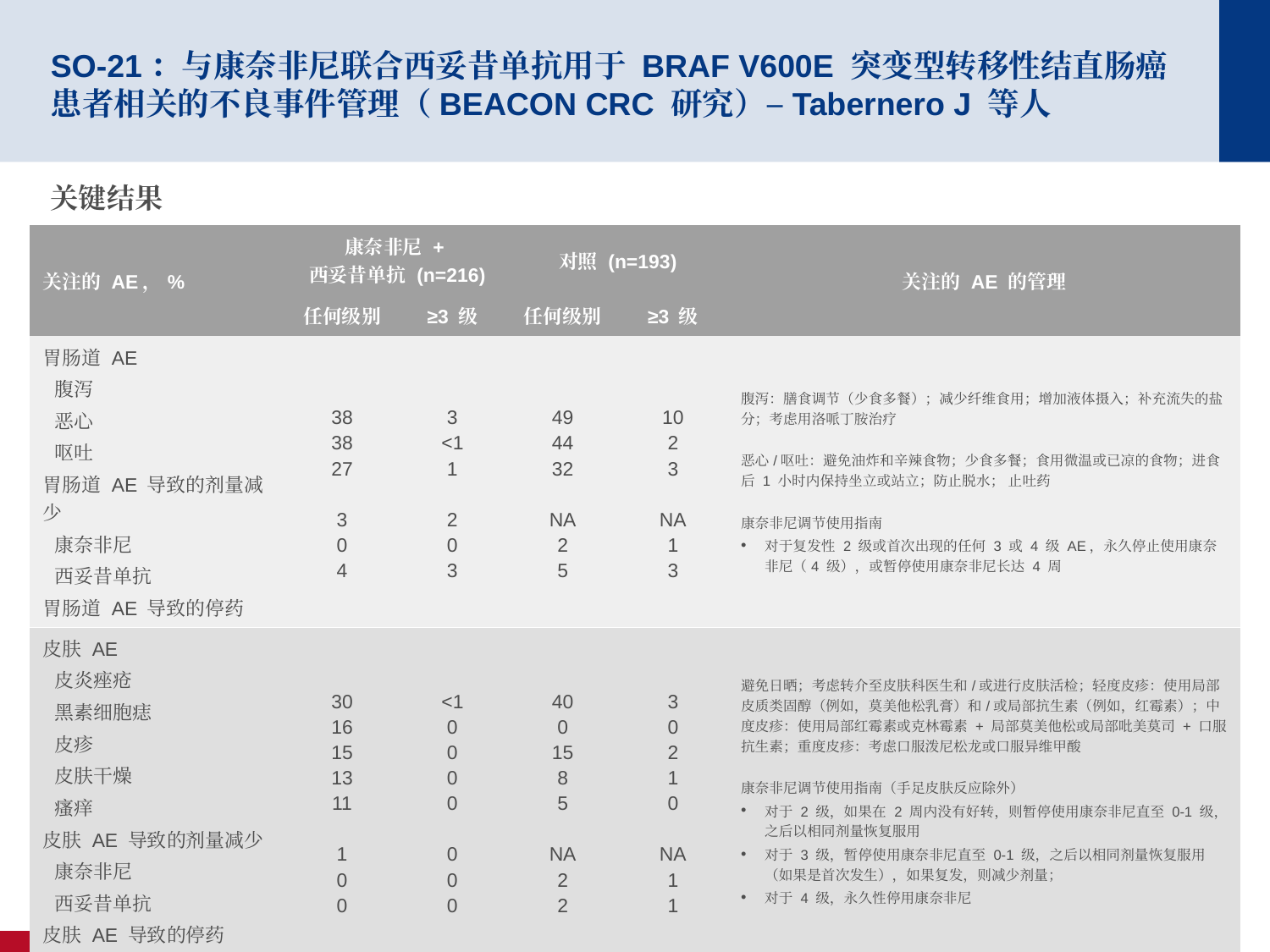

# SO-21：与康奈非尼联合西妥昔单抗用于 BRAF V600E 突变型转移性结直肠癌患者相关的不良事件管理（BEACON CRC 研究）–Tabernero J 等人
关键结果
| 关注的 AE，% | 康奈非尼 + 西妥昔单抗 (n=216) |  | 对照 (n=193) |  | 关注的 AE 的管理 |
| --- | --- | --- | --- | --- | --- |
|  | 任何级别 | ≥3 级 | 任何级别 | ≥3 级 |  |
| 胃肠道 AE 腹泻 恶心 呕吐 胃肠道 AE 导致的剂量减少 康奈非尼 西妥昔单抗 胃肠道 AE 导致的停药 | 38 38 27 3 0 4 | 3 <1 1 2 0 3 | 49 44 32 NA 2 5 | 10 2 3 NA 1 3 | 腹泻：膳食调节（少食多餐）；减少纤维食用；增加液体摄入；补充流失的盐分；考虑用洛哌丁胺治疗 恶心/呕吐：避免油炸和辛辣食物；少食多餐；食用微温或已凉的食物；进食后 1 小时内保持坐立或站立；防止脱水； 止吐药 康奈非尼调节使用指南 对于复发性 2 级或首次出现的任何 3 或 4 级 AE，永久停止使用康奈非尼（4 级），或暂停使用康奈非尼长达 4 周 |
| 皮肤 AE 皮炎痤疮 黑素细胞痣 皮疹 皮肤干燥 瘙痒 皮肤 AE 导致的剂量减少 康奈非尼 西妥昔单抗 皮肤 AE 导致的停药 | 30 16 15 13 11 1 0 0 | <1 0 0 0 0 0 0 0 | 40 0 15 8 5 NA 2 2 | 3 0 2 1 0 NA 1 1 | 避免日晒；考虑转介至皮肤科医生和/或进行皮肤活检；轻度皮疹：使用局部皮质类固醇（例如，莫美他松乳膏）和/或局部抗生素（例如，红霉素）；中度皮疹：使用局部红霉素或克林霉素 + 局部莫美他松或局部吡美莫司 + 口服抗生素；重度皮疹：考虑口服泼尼松龙或口服异维甲酸 康奈非尼调节使用指南（手足皮肤反应除外） 对于 2 级，如果在 2 周内没有好转，则暂停使用康奈非尼直至 0-1 级，之后以相同剂量恢复服用 对于 3 级，暂停使用康奈非尼直至 0-1 级，之后以相同剂量恢复服用（如果是首次发生），如果复发，则减少剂量； 对于 4 级，永久性停用康奈非尼 |

Tabernero J, et al.Ann Oncol 2020;31(suppl):abstr SO-21